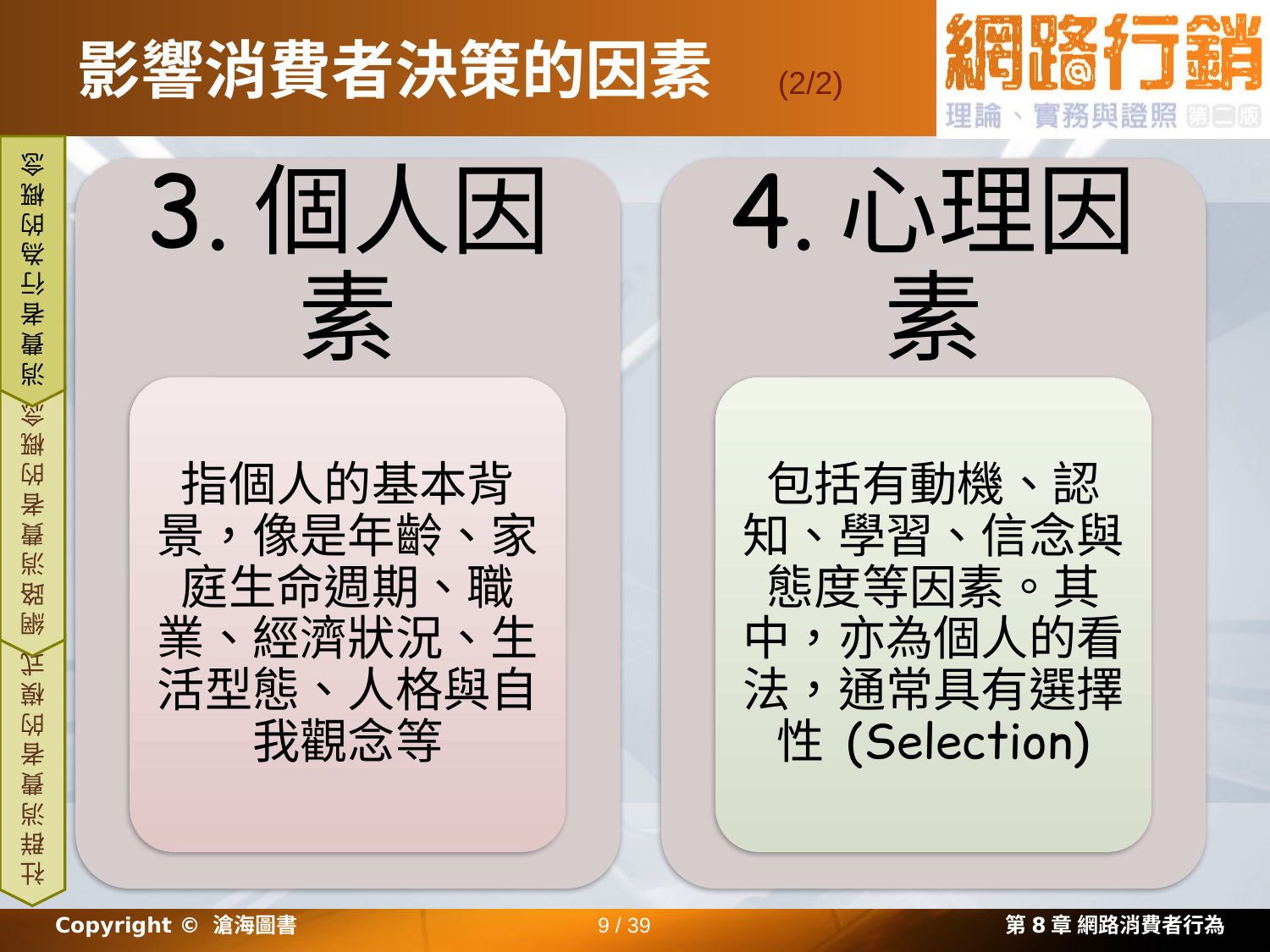

# 影響消費者決策的因素
(2/2)
3.個人因素
指個人的基本背景，像是年齡、家庭生命週期、職業、經濟狀況、生活型態、人格與自我觀念等
4.心理因素
包括有動機、認知、學習、信念與態度等因素。其中，亦為個人的看法，通常具有選擇性 (Selection)
消費者行為的概念
網路消費者的概念
社群消費者的模式
Copyright © 滄海圖書
9 / 39
第8章 網路消費者行為